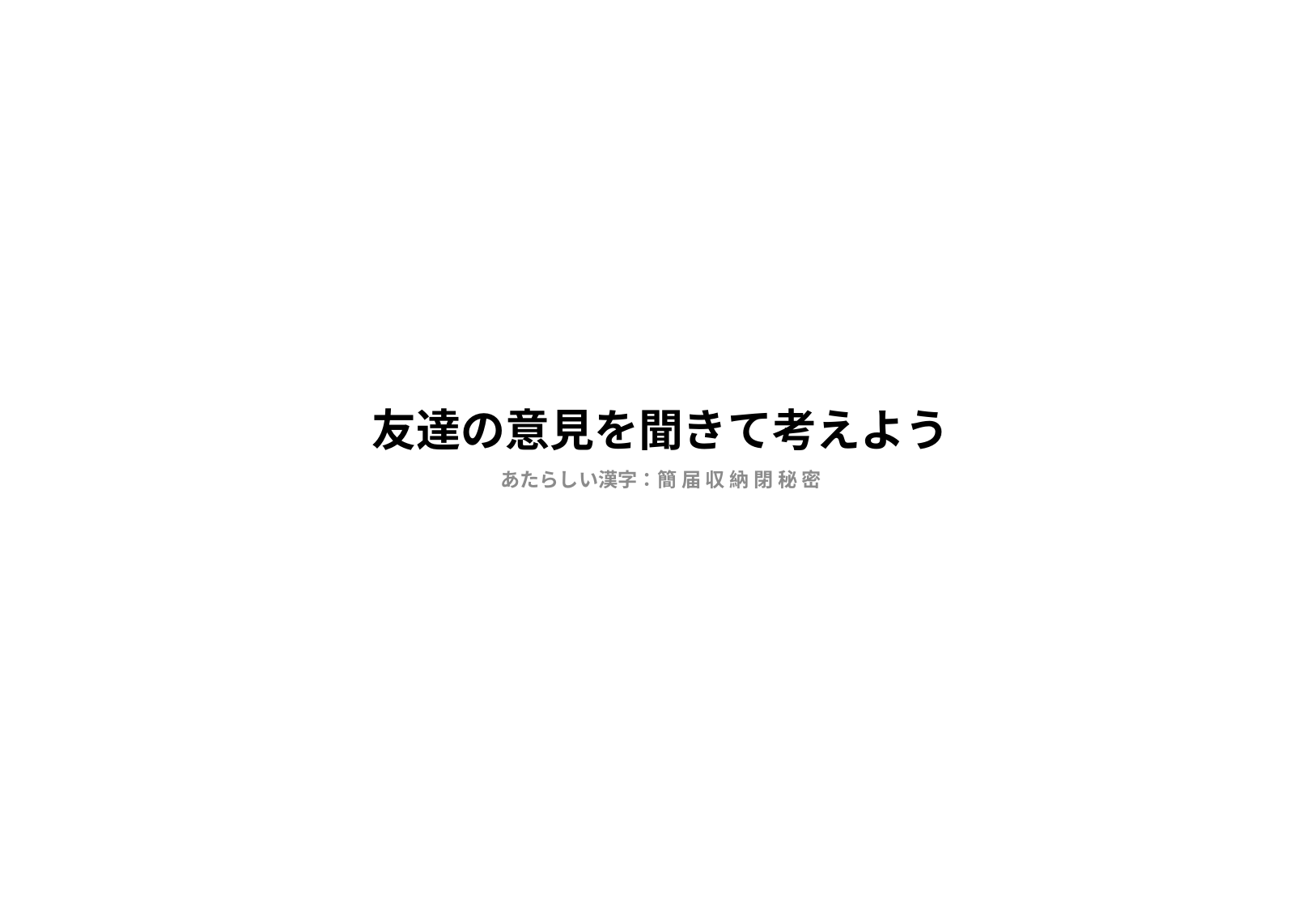

# 友達の意見を聞きて考えよう
あたらしい漢字：簡 届 収 納 閉 秘 密